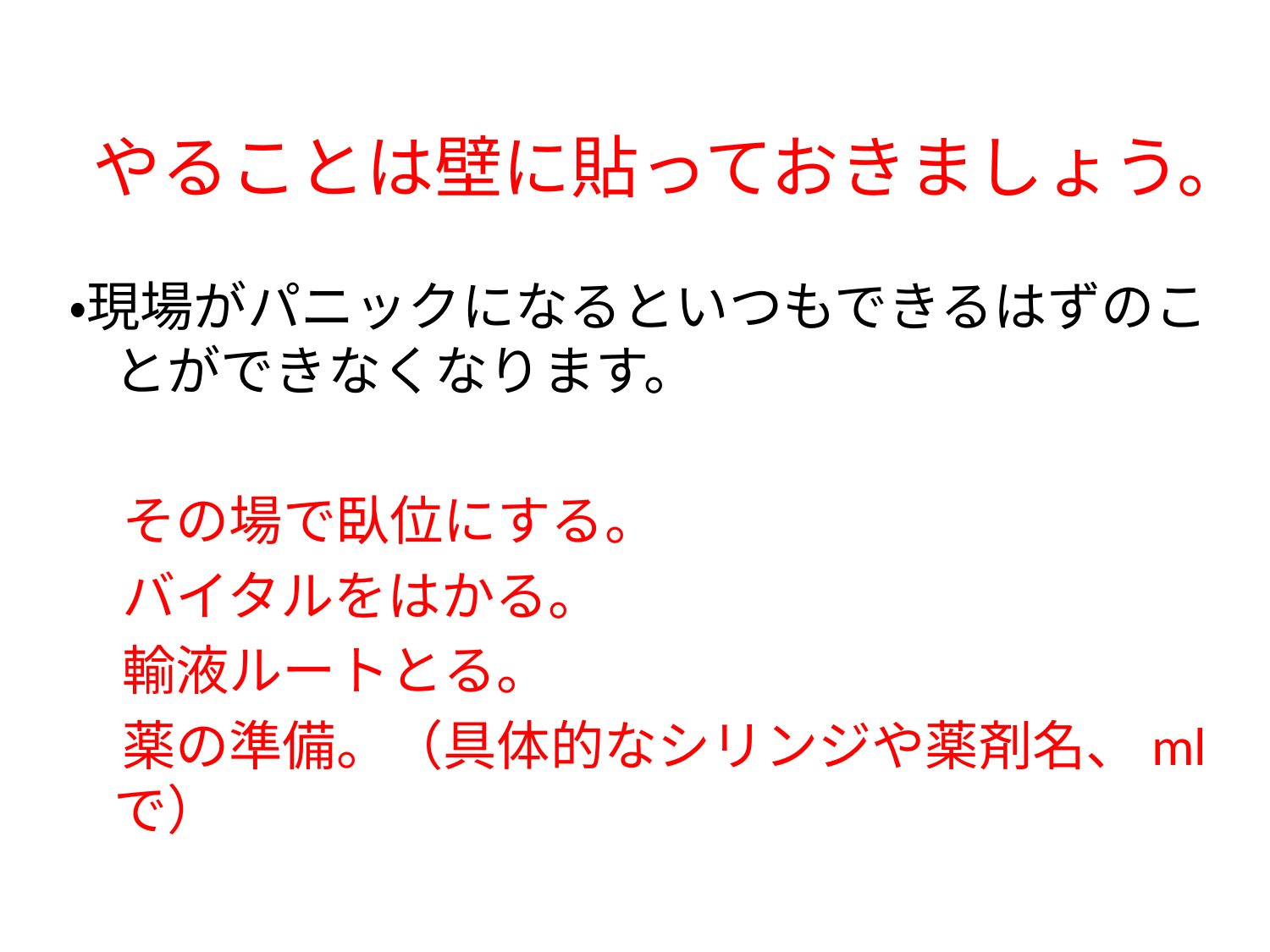

# やることは壁に貼っておきましょう。
・現場がパニックになるといつもできるはずのことができなくなります。

　その場で臥位にする。
　バイタルをはかる。
　輸液ルートとる。
　薬の準備。（具体的なシリンジや薬剤名、mlで）